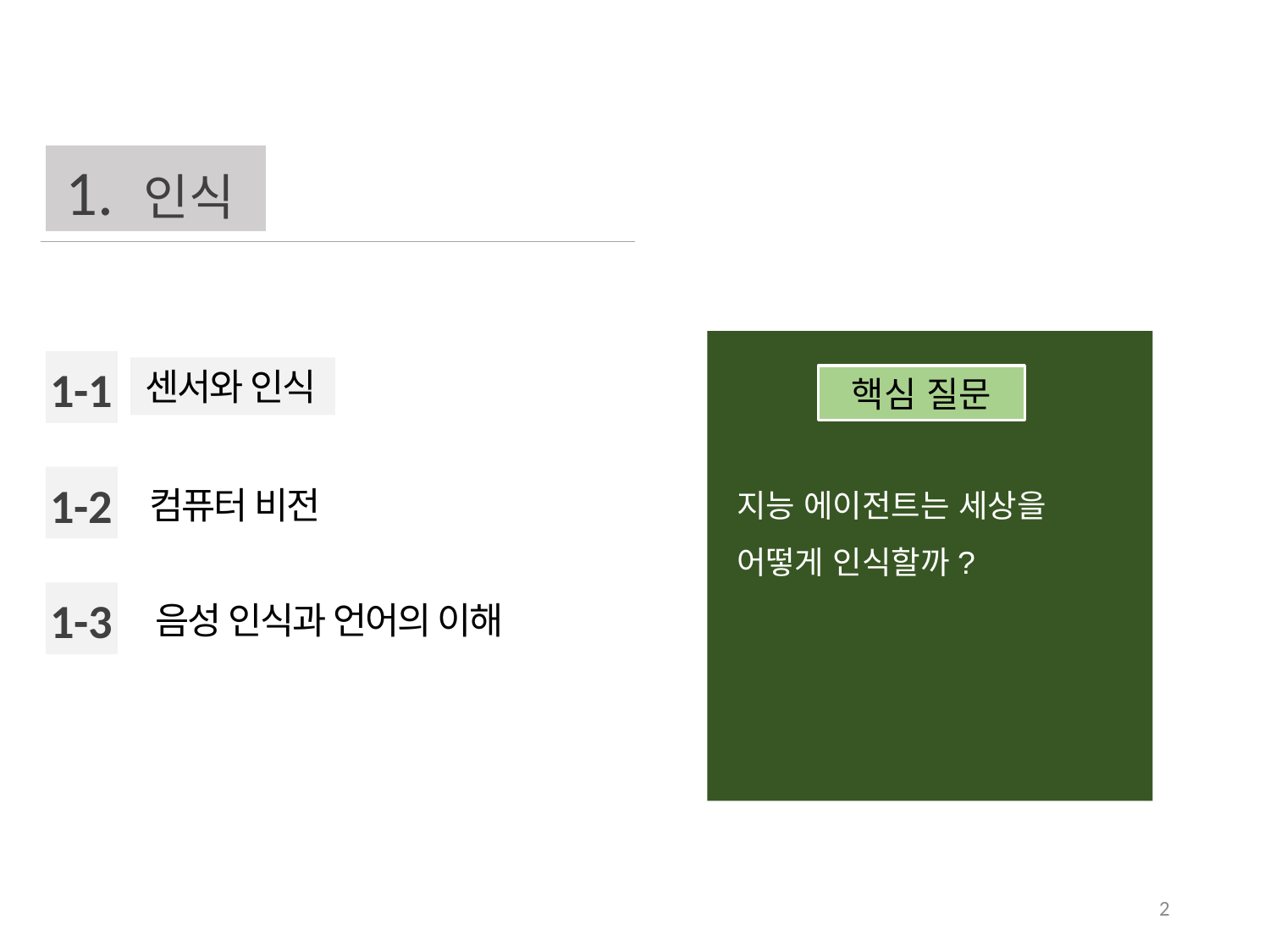

1. 인식

1-1
센서와 인식

핵심 질문
지능 에이전트는 세상을 어떻게 인식할까?

1-2
컴퓨터 비전

1-3
음성 인식과 언어의 이해
2